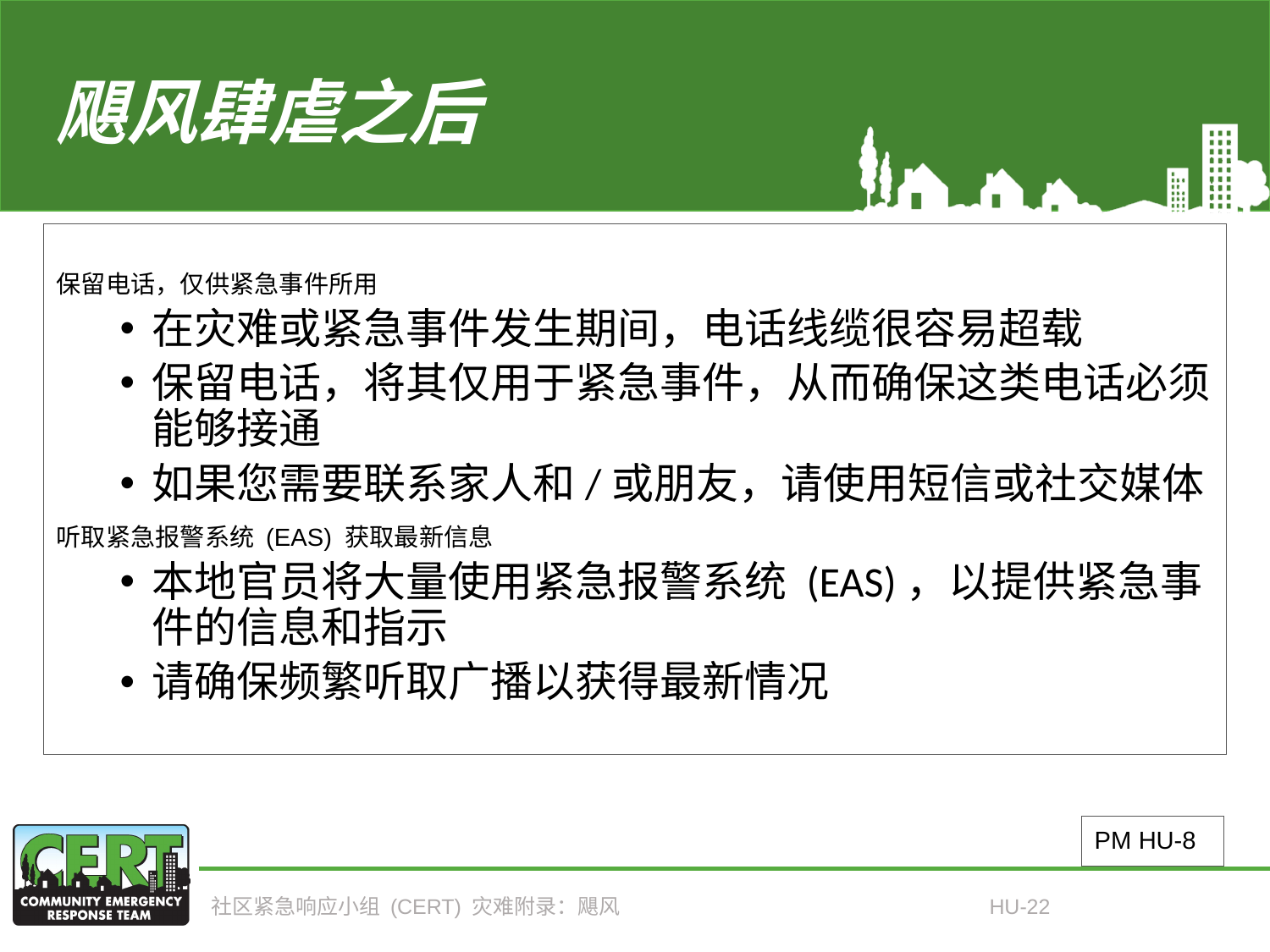

# 飓风肆虐之后
保留电话，仅供紧急事件所用
在灾难或紧急事件发生期间，电话线缆很容易超载
保留电话，将其仅用于紧急事件，从而确保这类电话必须能够接通
如果您需要联系家人和/或朋友，请使用短信或社交媒体
听取紧急报警系统 (EAS) 获取最新信息
本地官员将大量使用紧急报警系统 (EAS)，以提供紧急事件的信息和指示
请确保频繁听取广播以获得最新情况
PM HU-8
社区紧急响应小组 (CERT) 灾难附录：飓风
HU-22